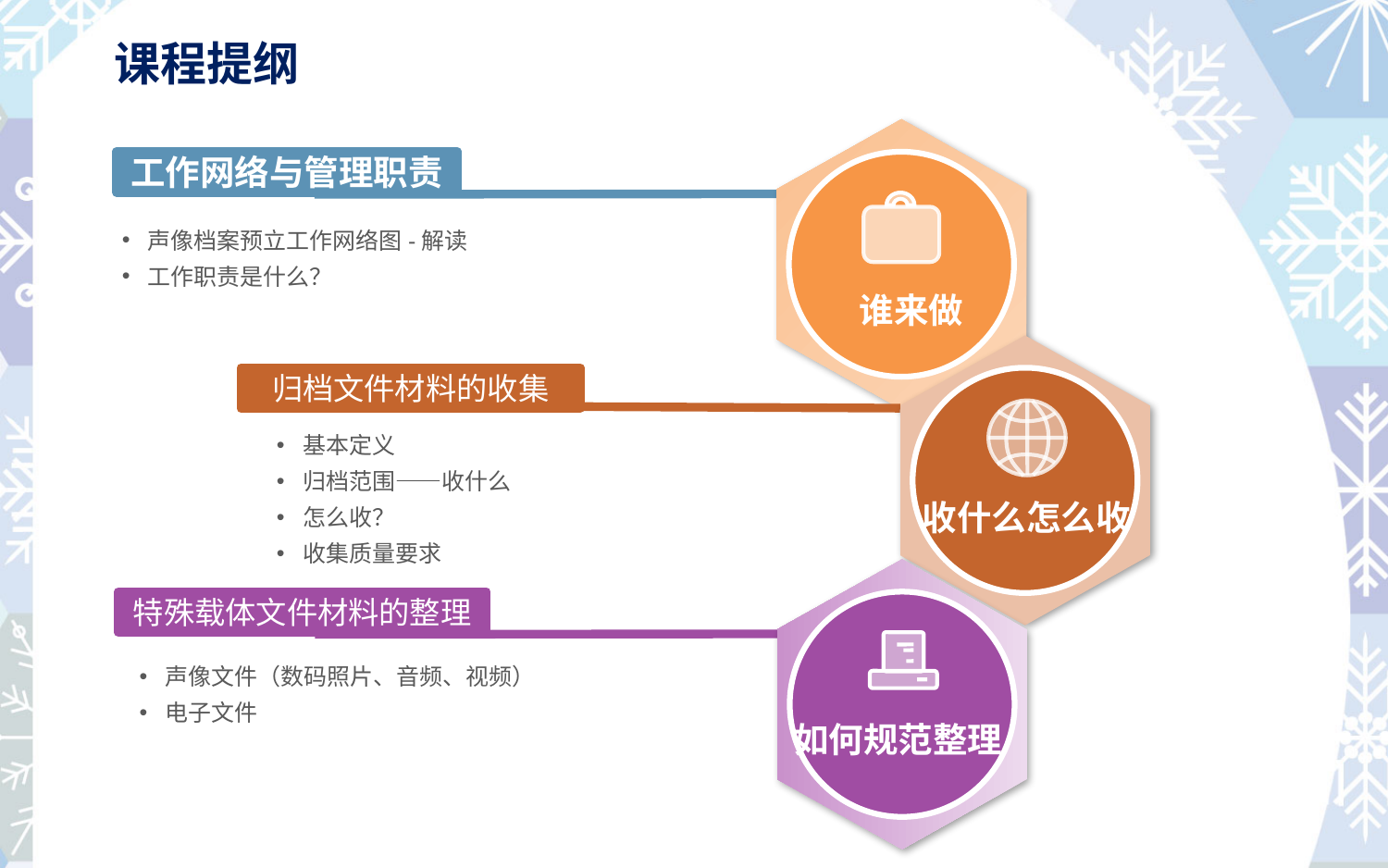

课程提纲

工作网络与管理职责

谁来做
声像档案预立工作网络图-解读
工作职责是什么？

归档文件材料的收集

收什么怎么收
基本定义
归档范围——收什么
怎么收？
收集质量要求

特殊载体文件材料的整理

如何规范整理
声像文件（数码照片、音频、视频）
电子文件
PPT模板下载：www.1ppt.com/moban/     行业PPT模板：www.1ppt.com/hangye/
节日PPT模板：www.1ppt.com/jieri/           PPT素材下载：www.1ppt.com/sucai/
PPT背景图片：www.1ppt.com/beijing/      PPT图表下载：www.1ppt.com/tubiao/
优秀PPT下载：www.1ppt.com/xiazai/        PPT教程： www.1ppt.com/powerpoint/
Word教程： www.1ppt.com/word/              Excel教程：www.1ppt.com/excel/
资料下载：www.1ppt.com/ziliao/                PPT课件下载：www.1ppt.com/kejian/
范文下载：www.1ppt.com/fanwen/             试卷下载：www.1ppt.com/shiti/
教案下载：www.1ppt.com/jiaoan/